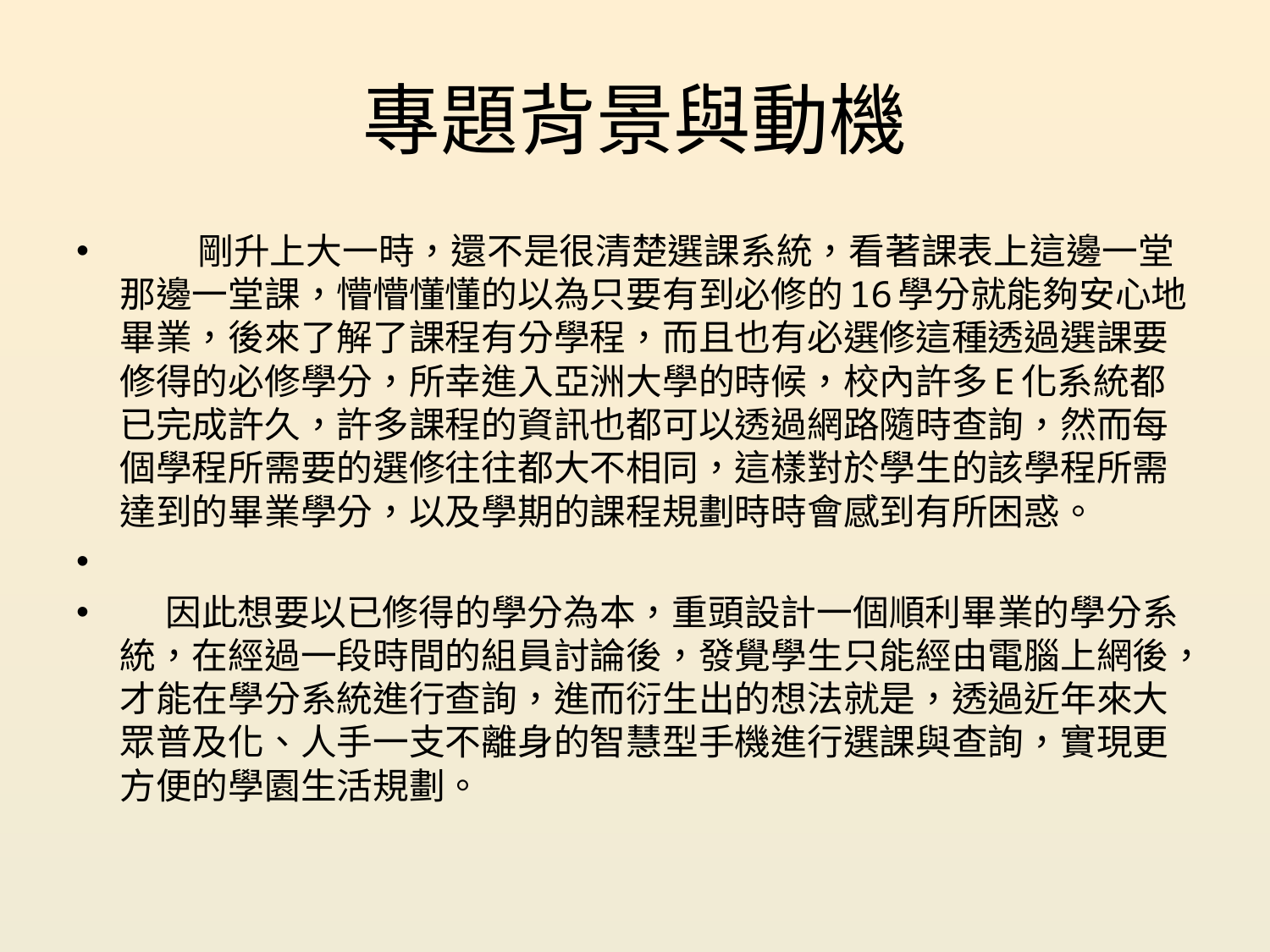

# 專題背景與動機
         剛升上大一時，還不是很清楚選課系統，看著課表上這邊一堂那邊一堂課，懵懵懂懂的以為只要有到必修的16學分就能夠安心地畢業，後來了解了課程有分學程，而且也有必選修這種透過選課要修得的必修學分，所幸進入亞洲大學的時候，校內許多E化系統都已完成許久，許多課程的資訊也都可以透過網路隨時查詢，然而每個學程所需要的選修往往都大不相同，這樣對於學生的該學程所需達到的畢業學分，以及學期的課程規劃時時會感到有所困惑。

     因此想要以已修得的學分為本，重頭設計一個順利畢業的學分系統，在經過一段時間的組員討論後，發覺學生只能經由電腦上網後，才能在學分系統進行查詢，進而衍生出的想法就是，透過近年來大眾普及化、人手一支不離身的智慧型手機進行選課與查詢，實現更方便的學園生活規劃。